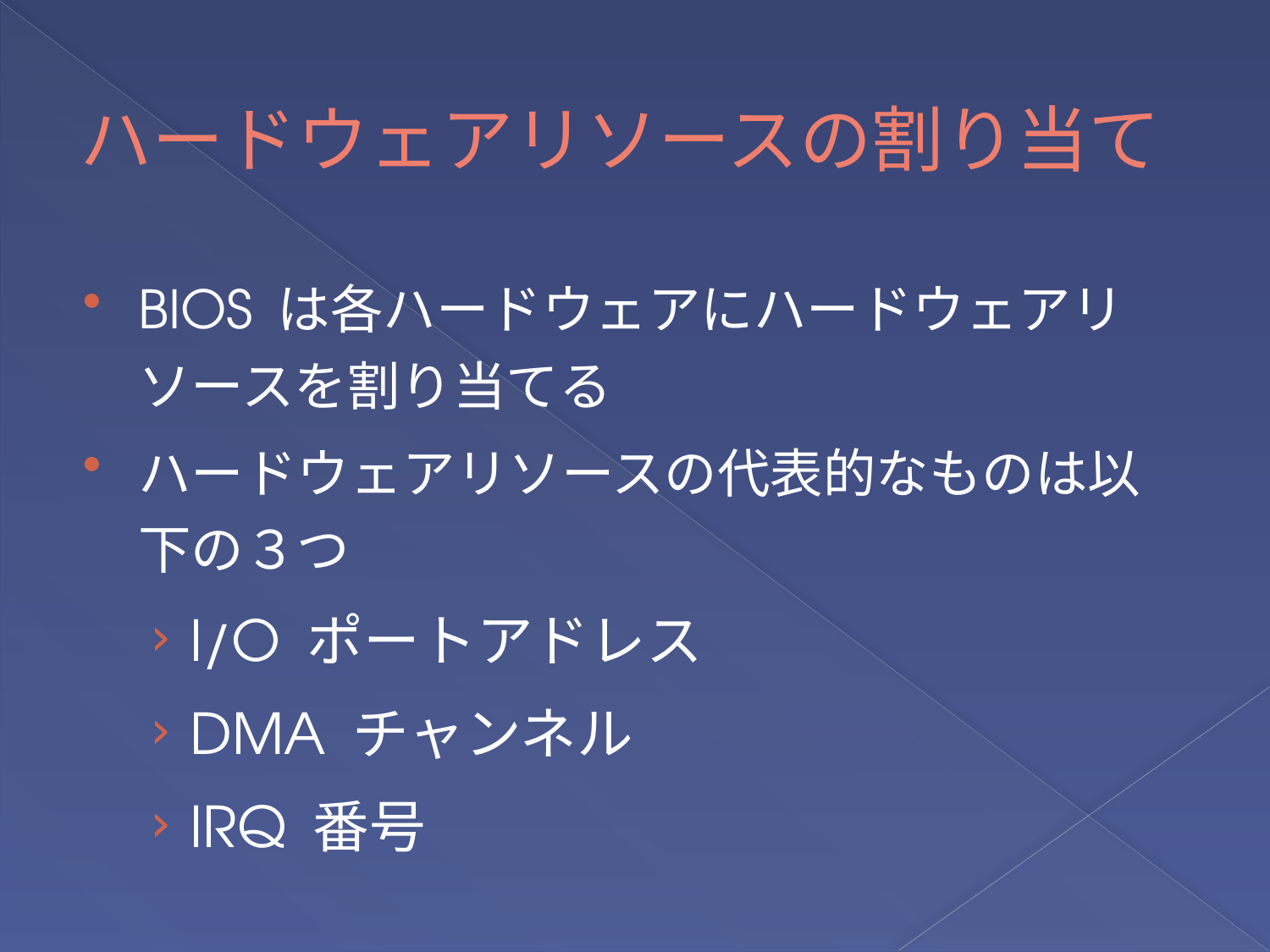

# ハードウェアリソースの割り当て
BIOS は各ハードウェアにハードウェアリソースを割り当てる
ハードウェアリソースの代表的なものは以下の３つ
I/O ポートアドレス
DMA チャンネル
IRQ 番号